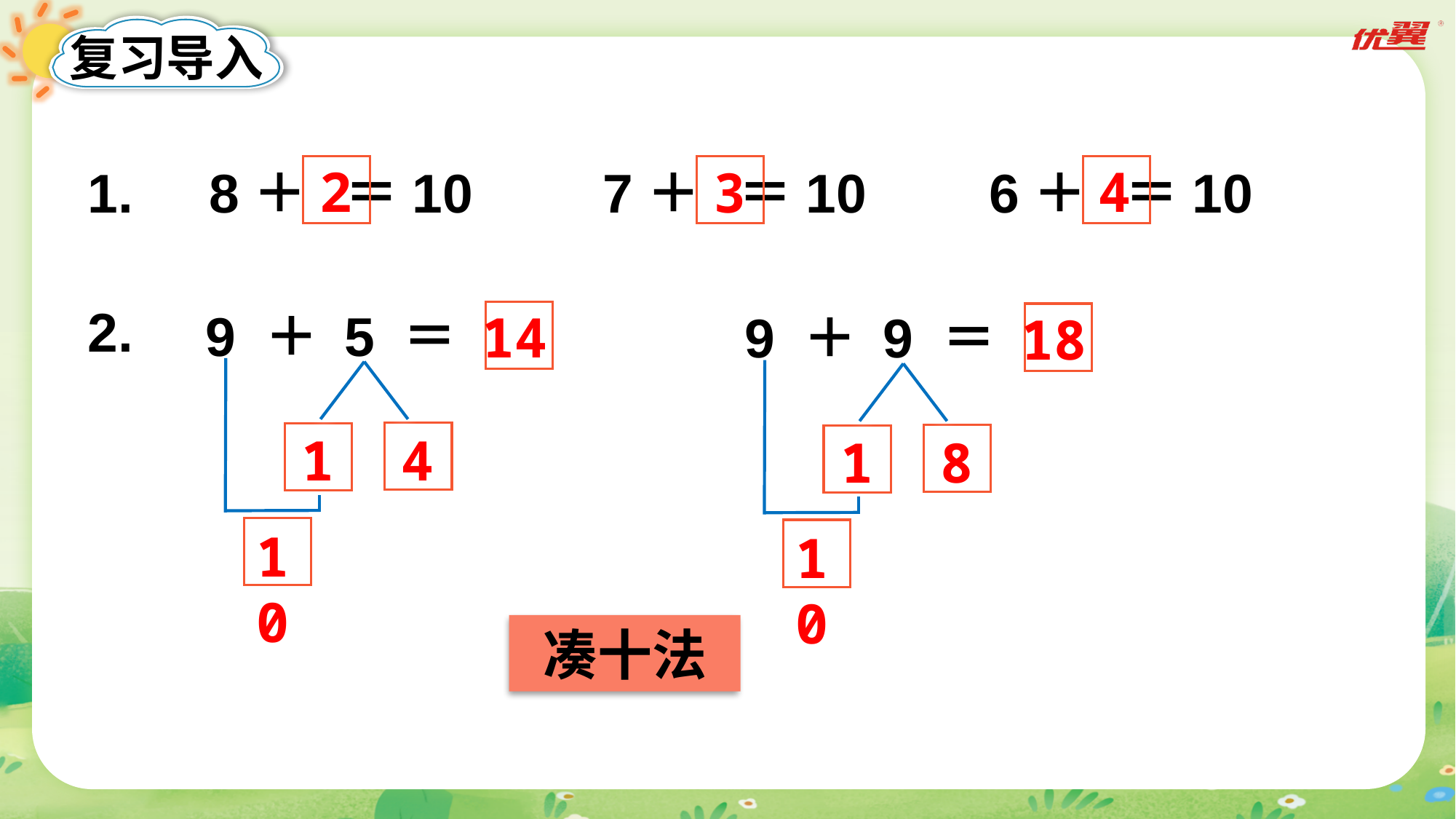

复习导入
2
4
1.
8＋   ＝10

7＋   ＝10

3
6＋   ＝10

2.
9 ＋ 5 ＝

14
9 ＋ 9 ＝

18
4
1
8
1
10
10
凑十法